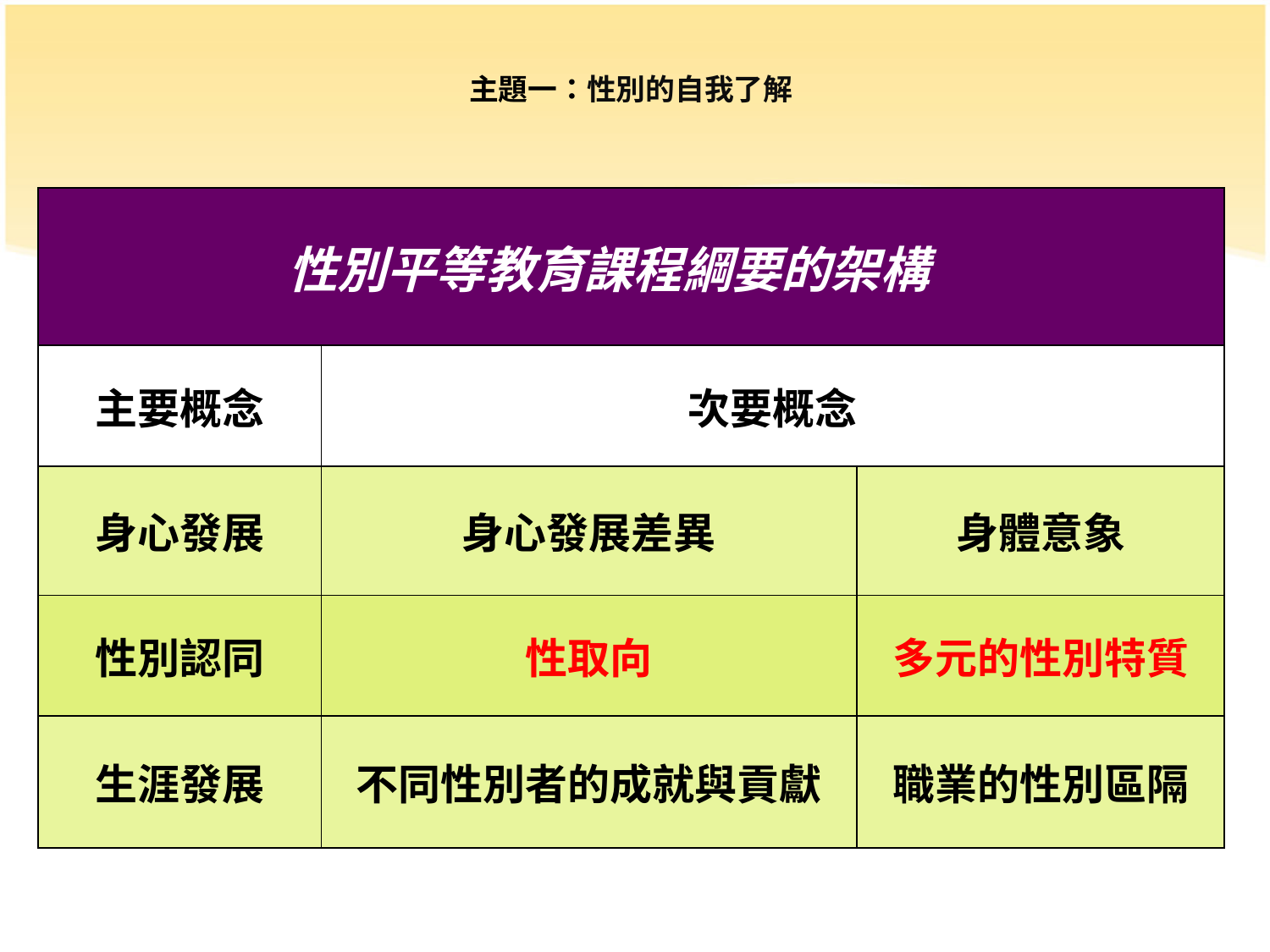

# 主題一：性別的自我了解
| 性別平等教育課程綱要的架構 |  |  |
| --- | --- | --- |
| 主要概念 | 次要概念 |  |
| 身心發展 | 身心發展差異 | 身體意象 |
| 性別認同 | 性取向 | 多元的性別特質 |
| 生涯發展 | 不同性別者的成就與貢獻 | 職業的性別區隔 |